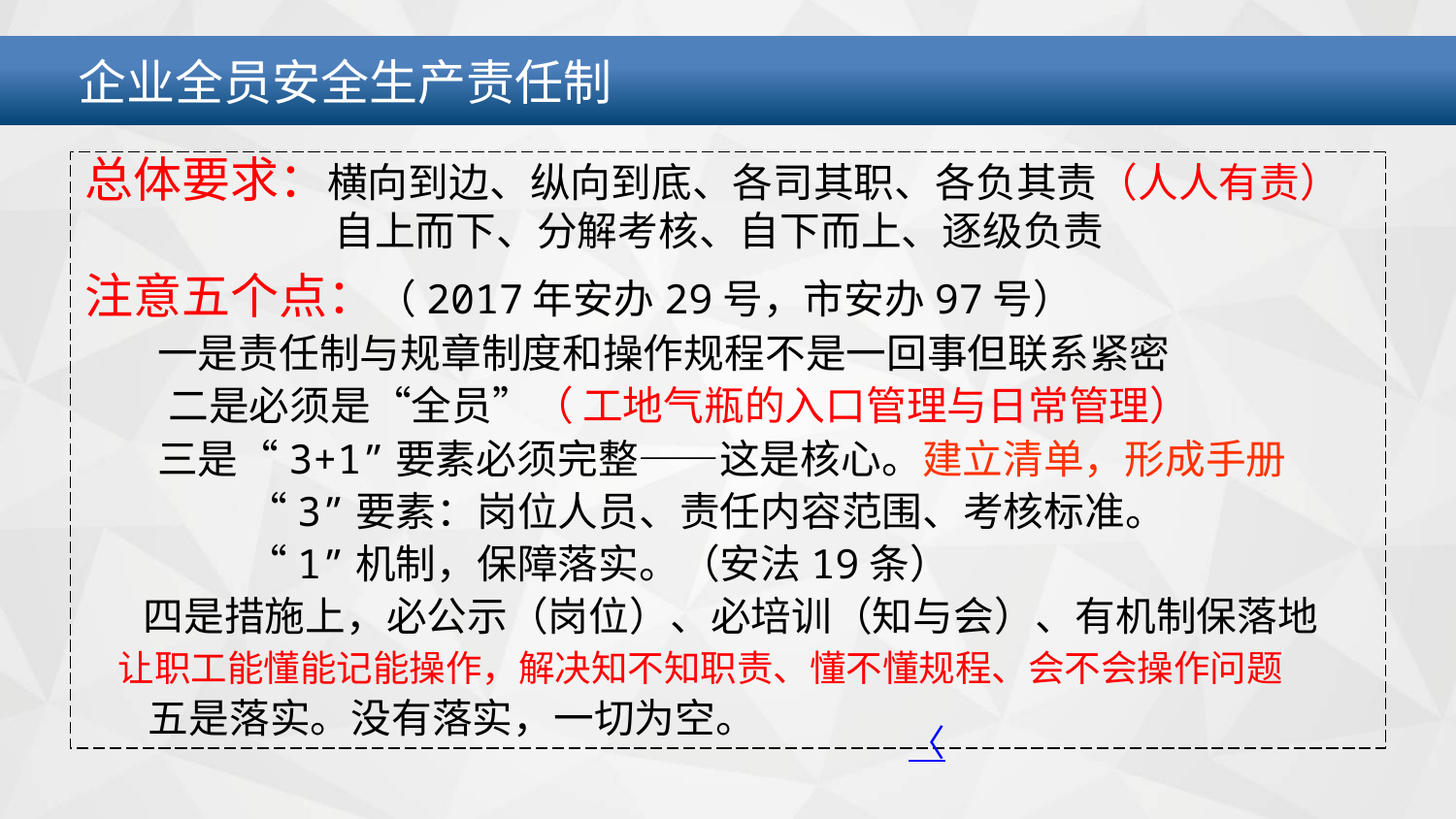

企业全员安全生产责任制
总体要求：横向到边、纵向到底、各司其职、各负其责（人人有责）
                          自上而下、分解考核、自下而上、逐级负责
注意五个点：（2017年安办29号，市安办97号）
       一是责任制与规章制度和操作规程不是一回事但联系紧密
        二是必须是“全员”（ 工地气瓶的入口管理与日常管理）
       三是“3+1”要素必须完整——这是核心。建立清单，形成手册
　　　　“3”要素：岗位人员、责任内容范围、考核标准。
　　　　“1”机制，保障落实。（安法19条）
　  四是措施上，必公示（岗位）、必培训（知与会）、有机制保落地
   让职工能懂能记能操作，解决知不知职责、懂不懂规程、会不会操作问题
      五是落实。没有落实，一切为空。
〈